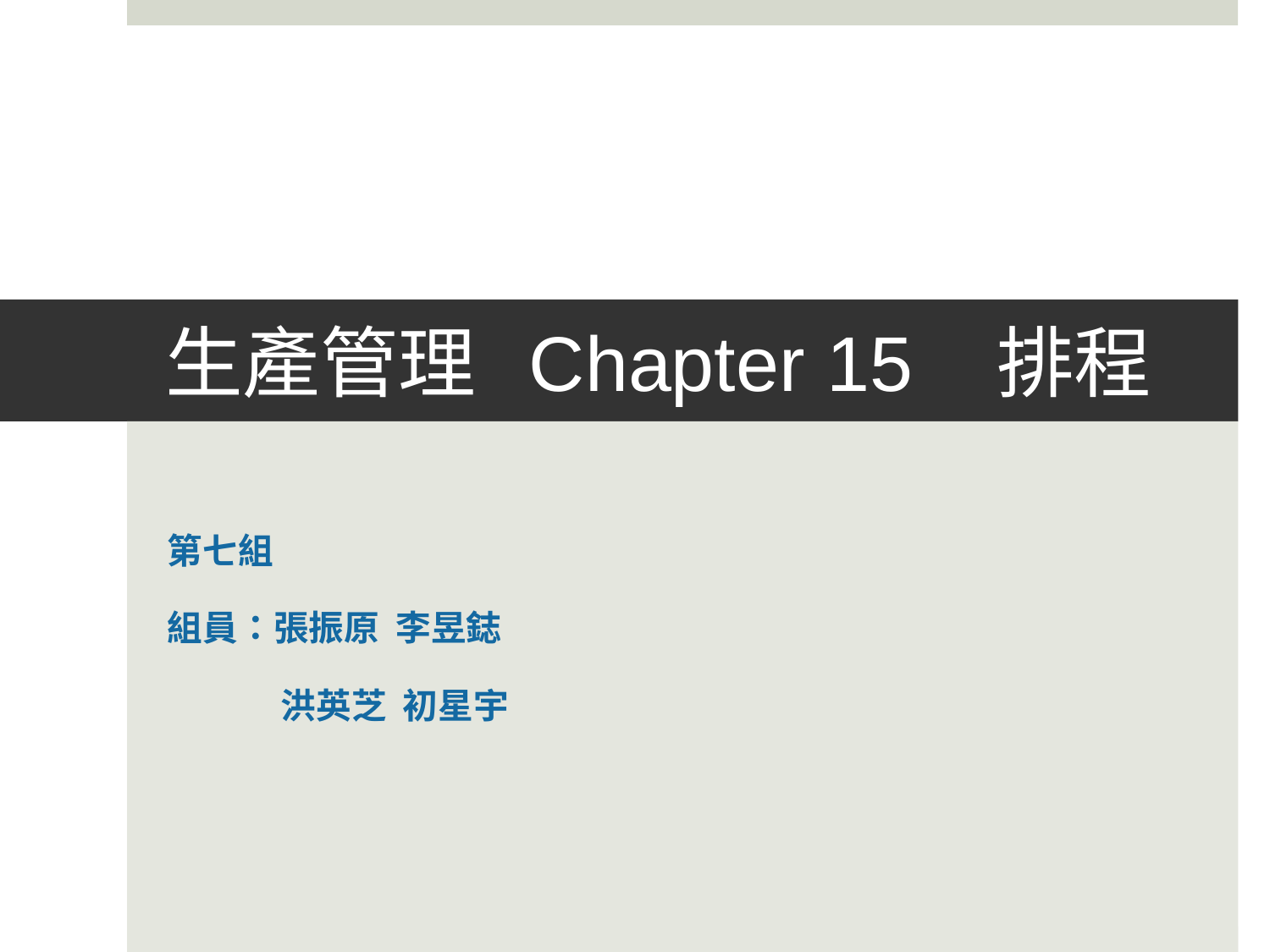

# 生產管理  Chapter 15   排程

第七組
組員：張振原  李昱鋕
             洪英芝  初星宇